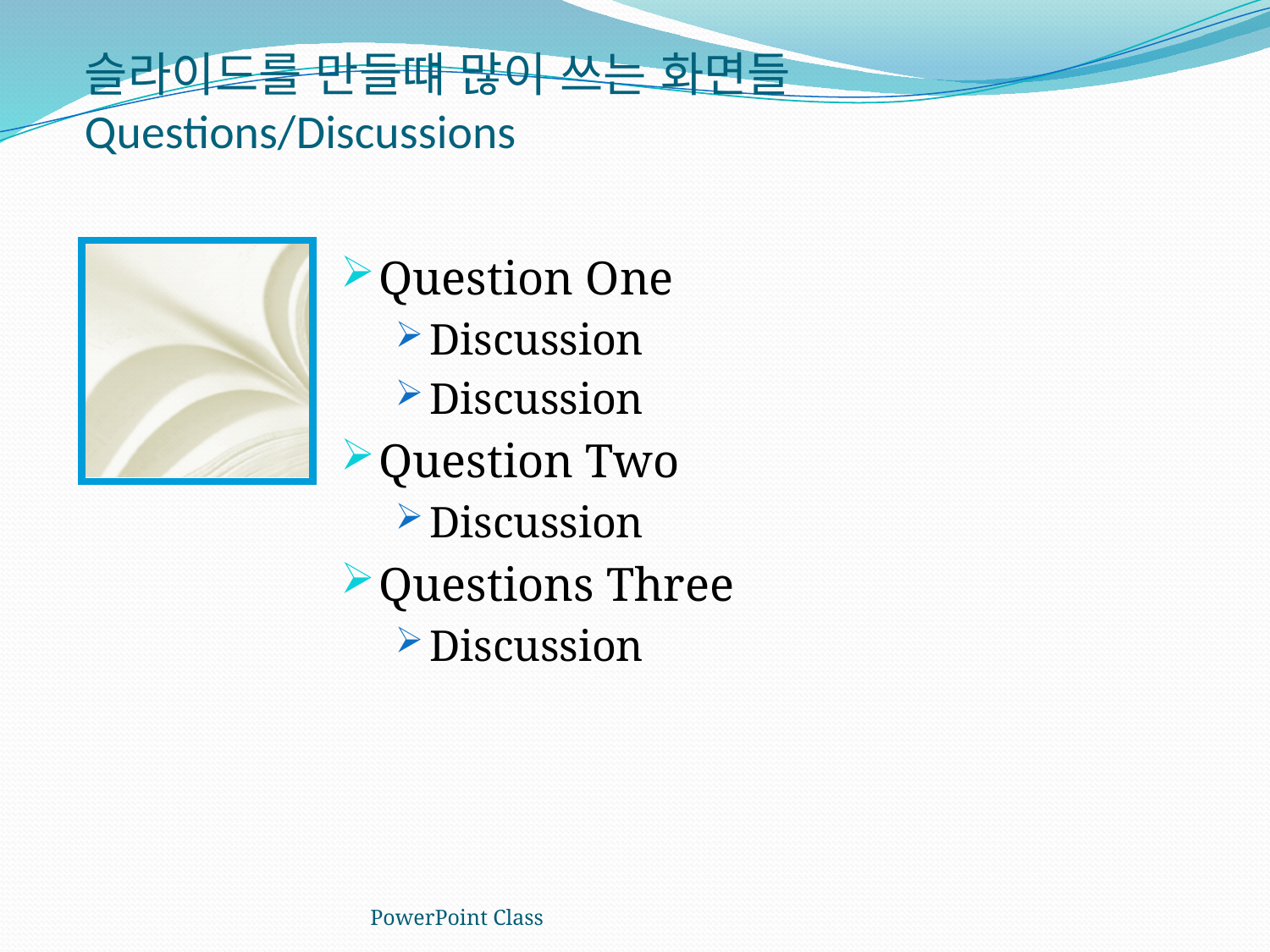

# 슬라이드를 만들떄 많이 쓰는 화면들 Questions/Discussions
Question One
Discussion
Discussion
Question Two
Discussion
Questions Three
Discussion
PowerPoint Class